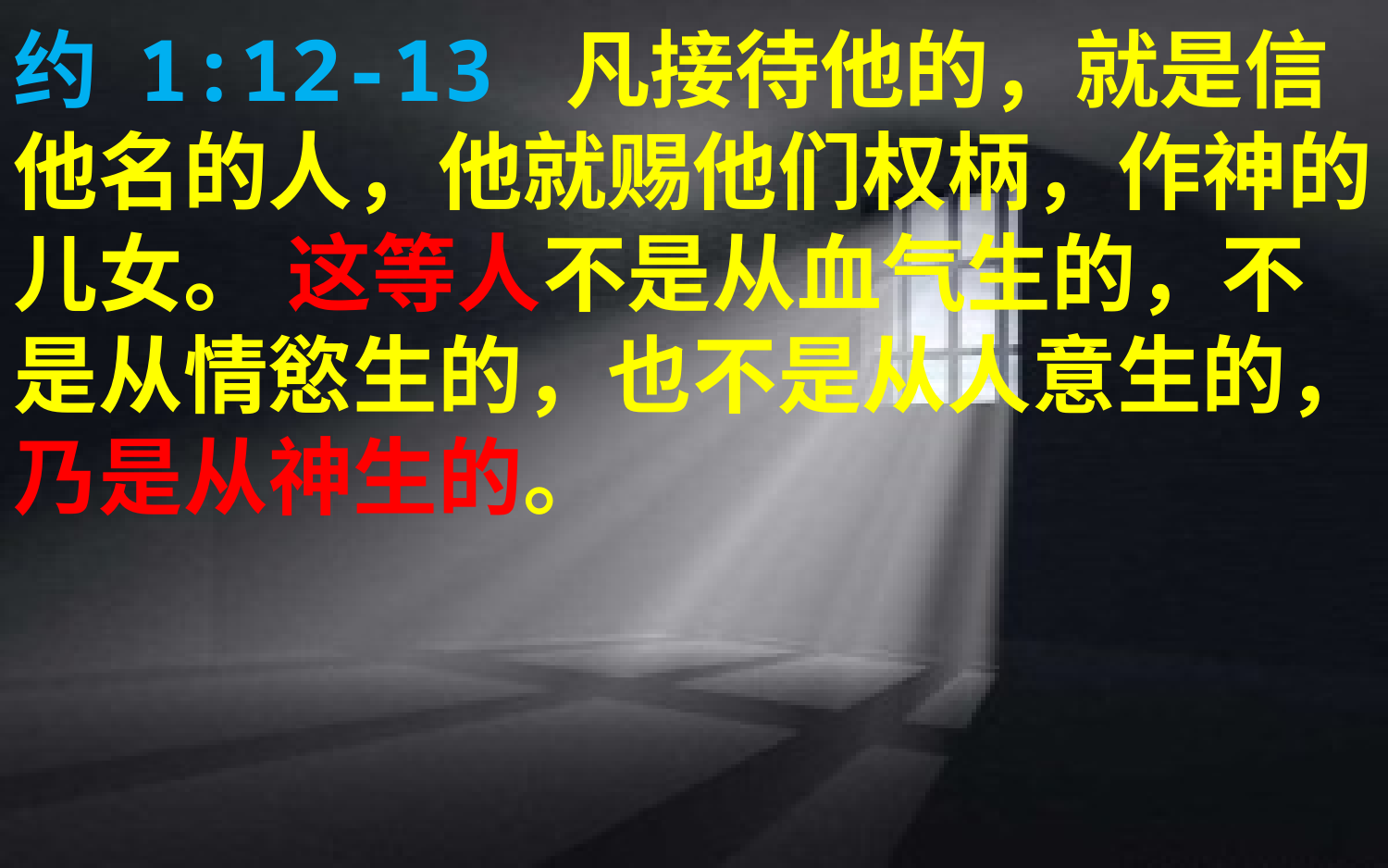

约 1:12-13 凡接待他的，就是信他名的人，他就赐他们权柄，作神的儿女。 这等人不是从血气生的，不是从情慾生的，也不是从人意生的，乃是从神生的。